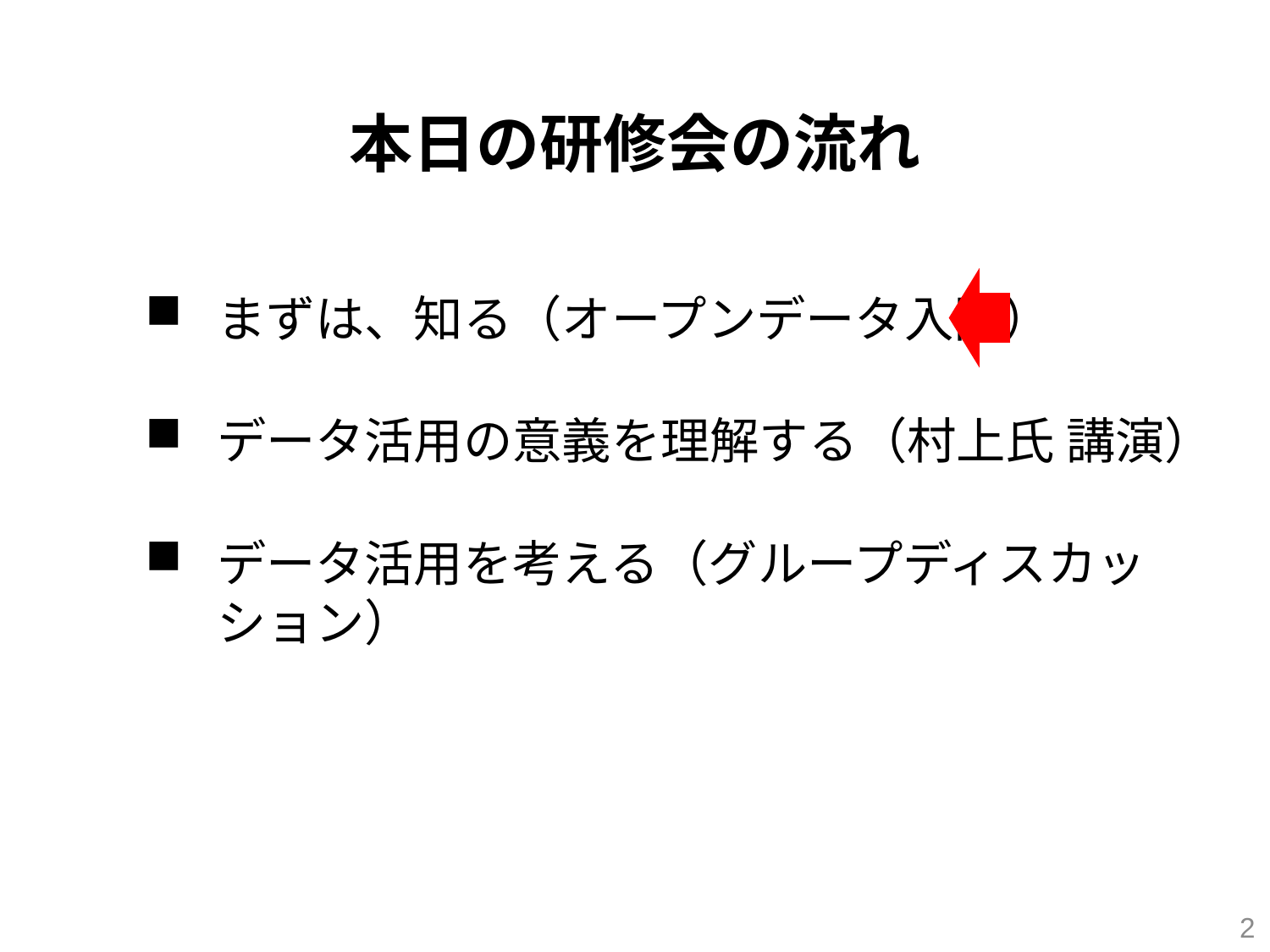

本日の研修会の流れ

まずは、知る（オープンデータ入門）
データ活用の意義を理解する（村上氏 講演）
データ活用を考える（グループディスカッション）
2